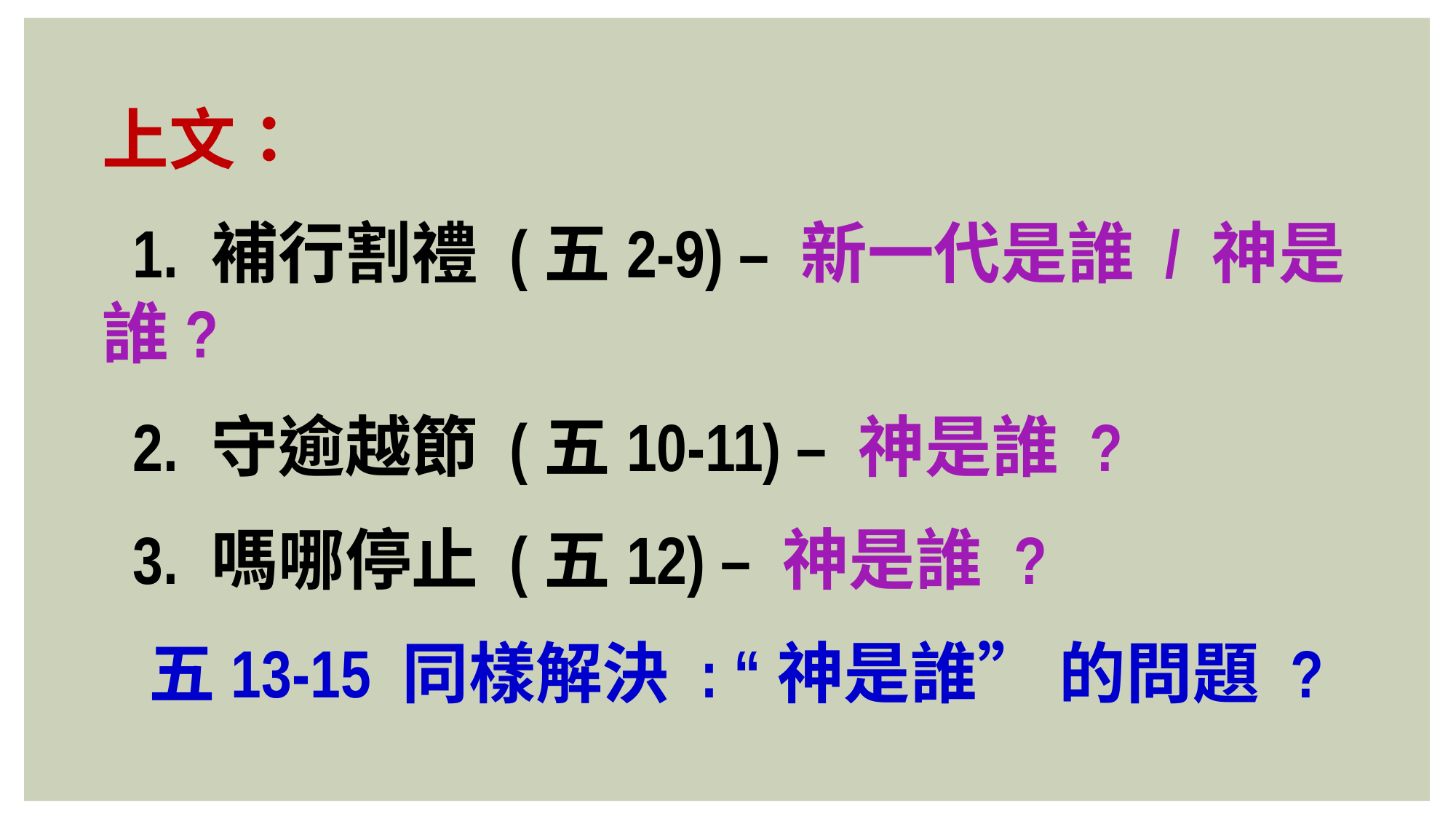

上文：
  1. 	補行割禮 (五2-9) – 新一代是誰 / 神是誰?
  2. 	守逾越節 (五10-11) – 神是誰 ?
  3. 	嗎哪停止 (五12) – 神是誰 ?
  五13-15 同樣解決 : “神是誰” 的問題 ?